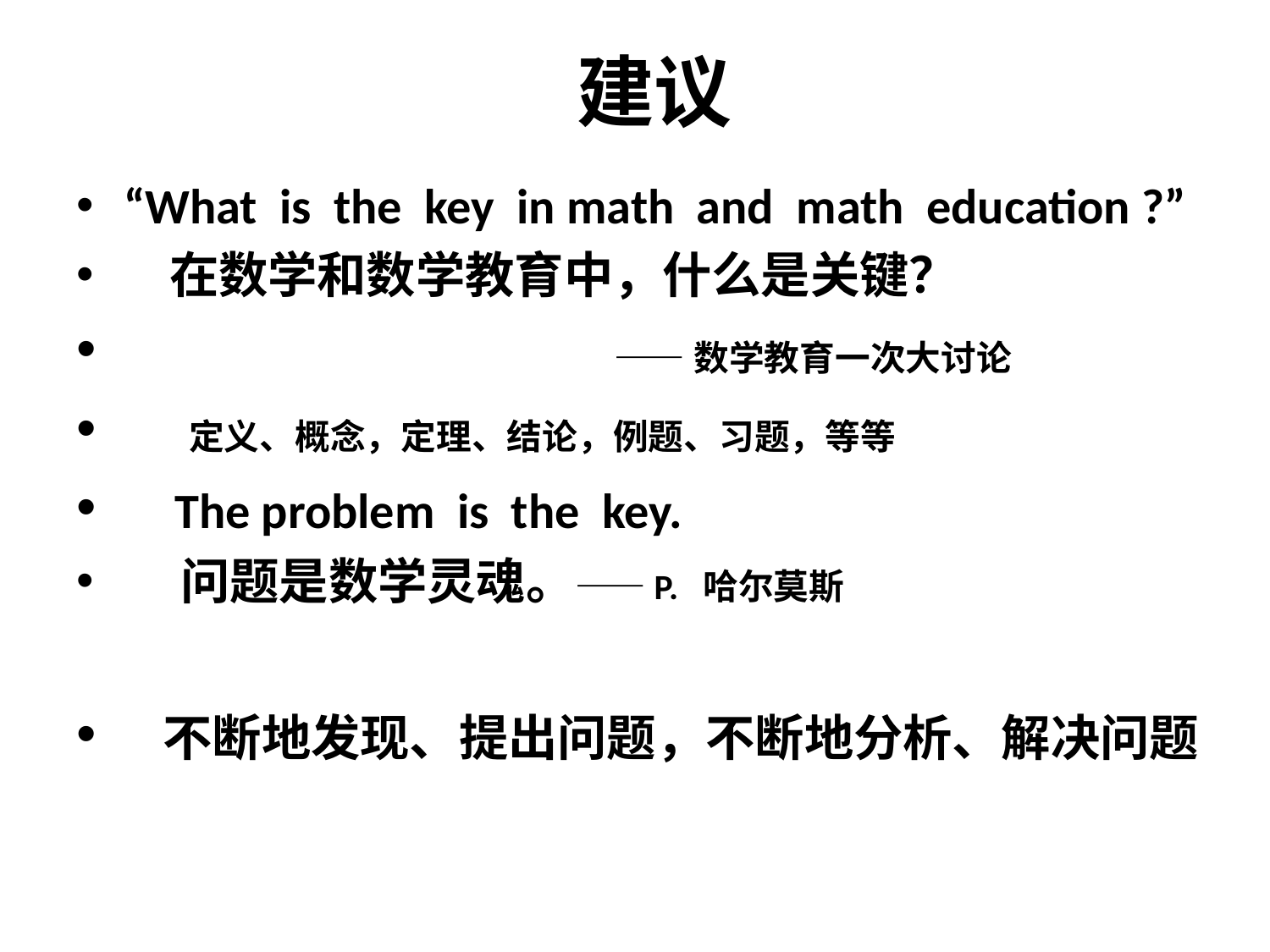

# 建议
“What  is  the  key  in math  and  math  education ?”
   在数学和数学教育中，什么是关键？
                                      ——数学教育一次大讨论
    定义、概念，定理、结论，例题、习题，等等
    The problem  is  the  key.
    问题是数学灵魂。——P.  哈尔莫斯

  不断地发现、提出问题，不断地分析、解决问题